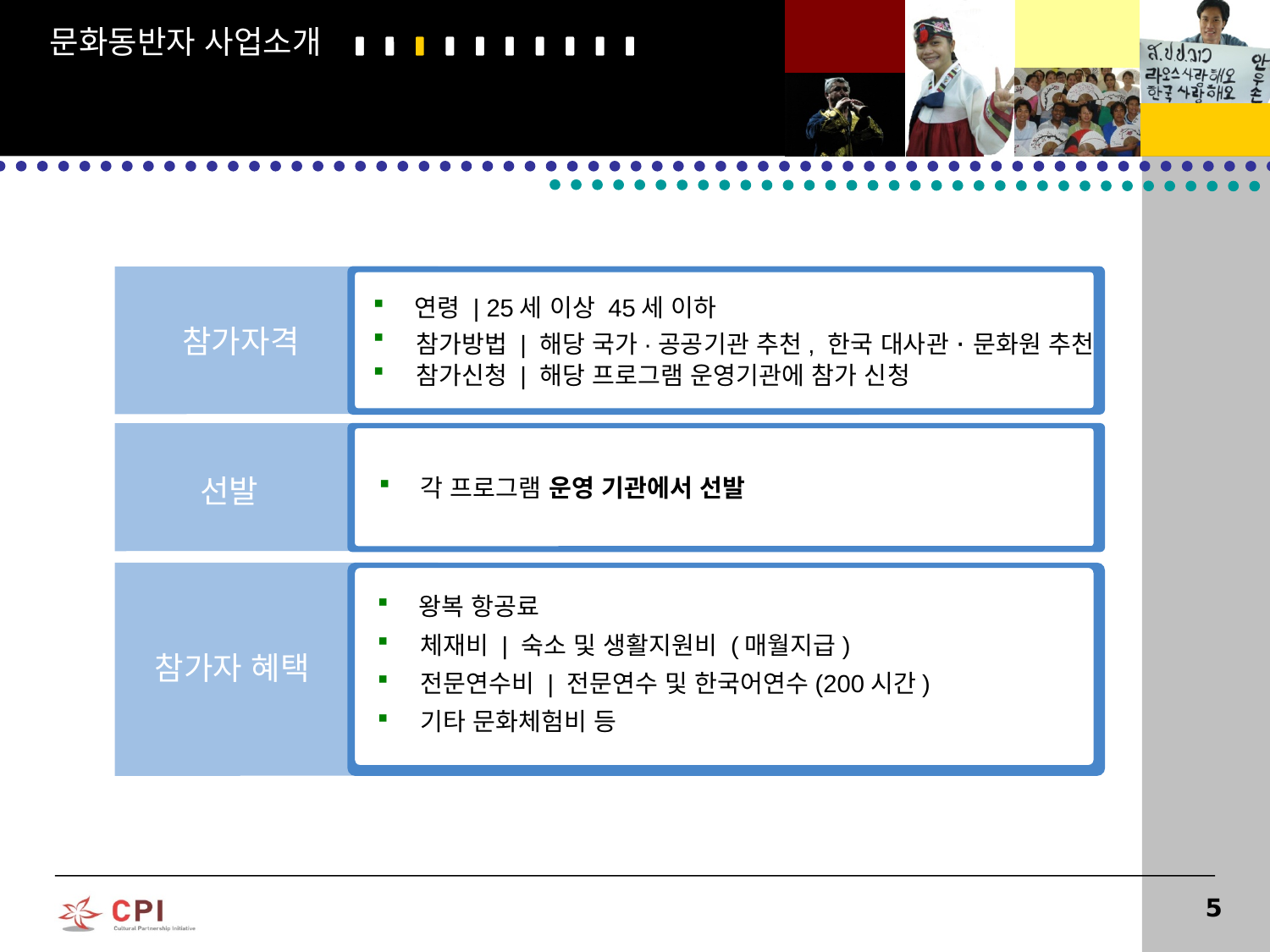

문화동반자 사업소개

 연령 | 25세 이상 45세 이하
 참가방법 | 해당 국가·공공기관 추천, 한국 대사관·문화원 추천
 참가신청 | 해당 프로그램 운영기관에 참가 신청
참가자격

선발
 각 프로그램 운영 기관에서 선발

 왕복 항공료
 체재비 | 숙소 및 생활지원비 (매월지급)
 전문연수비 | 전문연수 및 한국어연수(200시간)
 기타 문화체험비 등
참가자 혜택
5